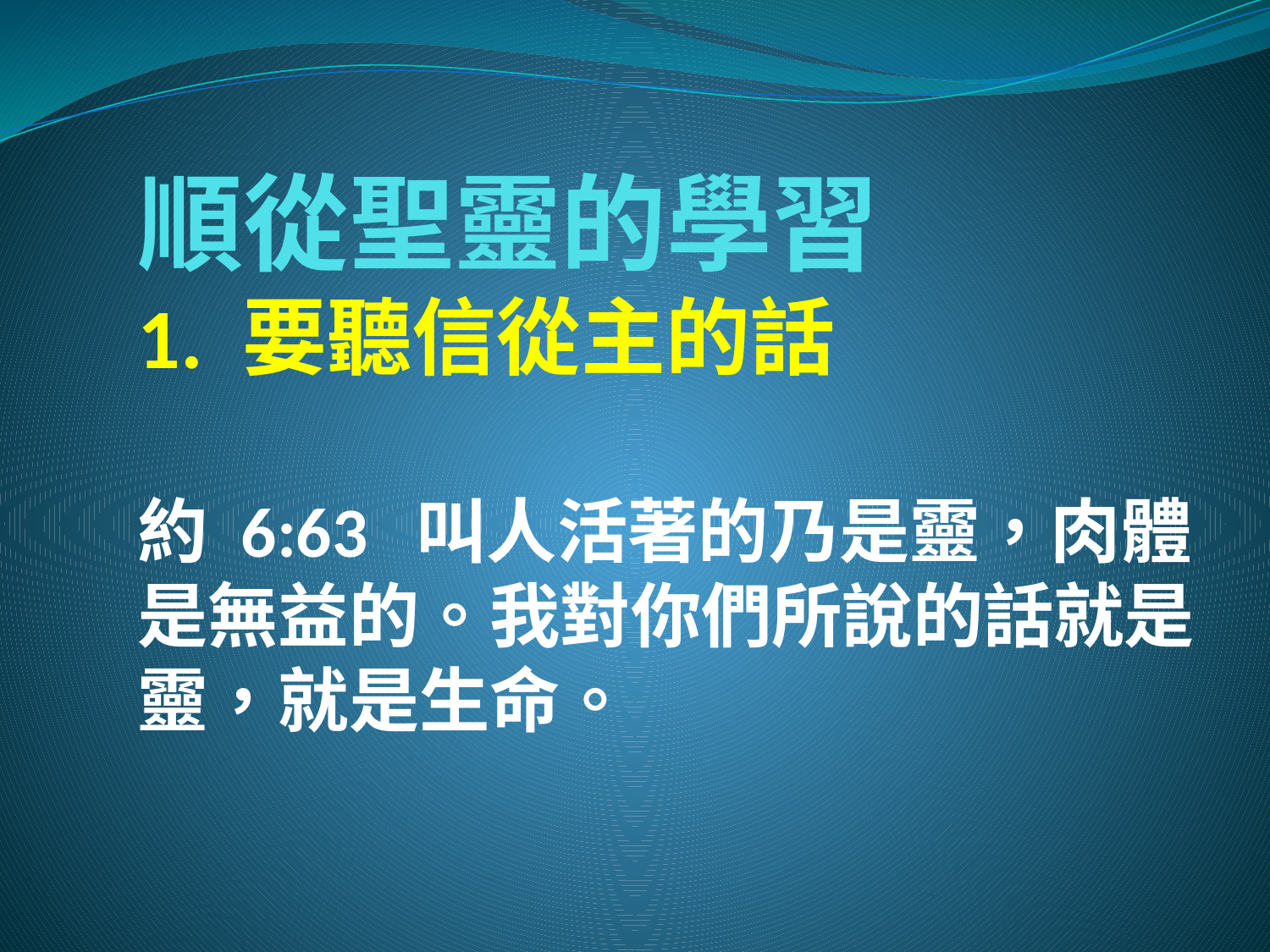

# 順從聖靈的學習 1. 要聽信從主的話 約 6:63  叫人活著的乃是靈，肉體是無益的。我對你們所說的話就是靈，就是生命。